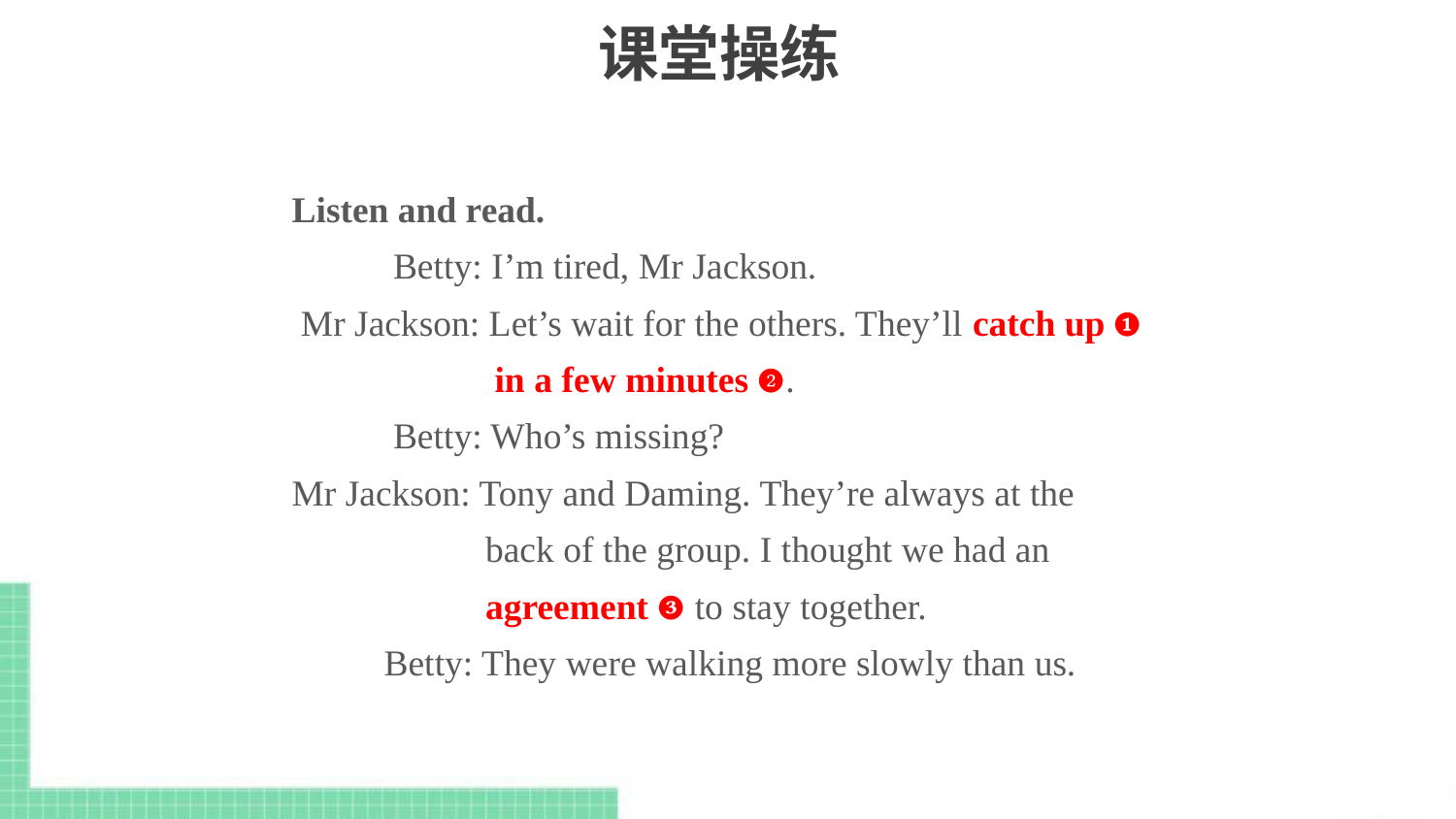

# 课堂操练
Listen and read.
           Betty: I’m tired, Mr Jackson.
 Mr Jackson: Let’s wait for the others. They’ll catch up ❶
                      in a few minutes ❷.
           Betty: Who’s missing?
Mr Jackson: Tony and Daming. They’re always at the
                     back of the group. I thought we had an
                     agreement ❸ to stay together.
          Betty: They were walking more slowly than us.